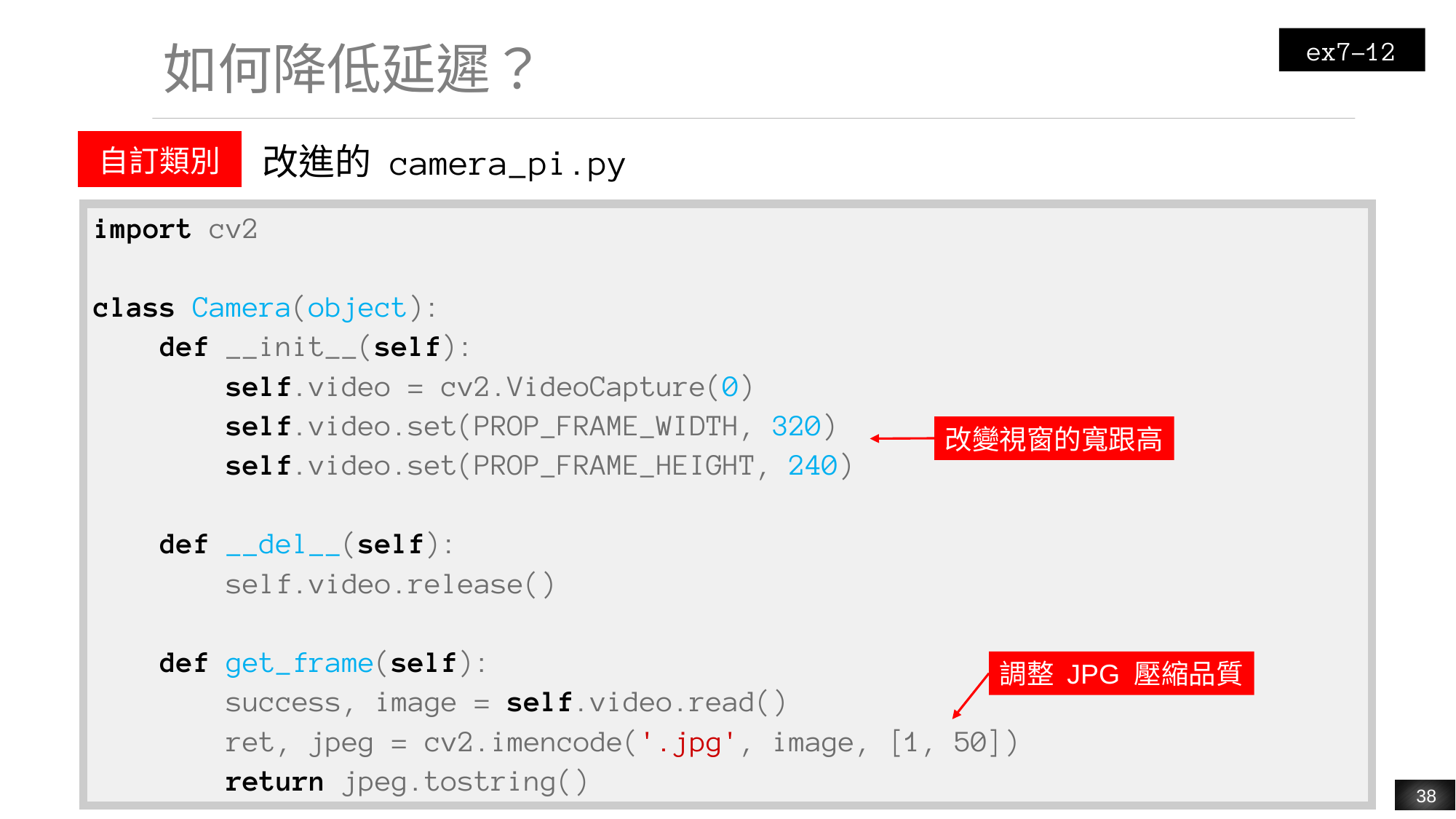

ex7-12
# 如何降低延遲？
| 自訂類別 | 改進的 camera\_pi.py |
| --- | --- |
| import cv2 class Camera(object): def \_\_init\_\_(self): self.video = cv2.VideoCapture(0) self.video.set(PROP\_FRAME\_WIDTH, 320) self.video.set(PROP\_FRAME\_HEIGHT, 240) def \_\_del\_\_(self): self.video.release() def get\_frame(self): success, image = self.video.read() ret, jpeg = cv2.imencode('.jpg', image, [1, 50]) return jpeg.tostring() |
| --- |
改變視窗的寬跟高
調整 JPG 壓縮品質